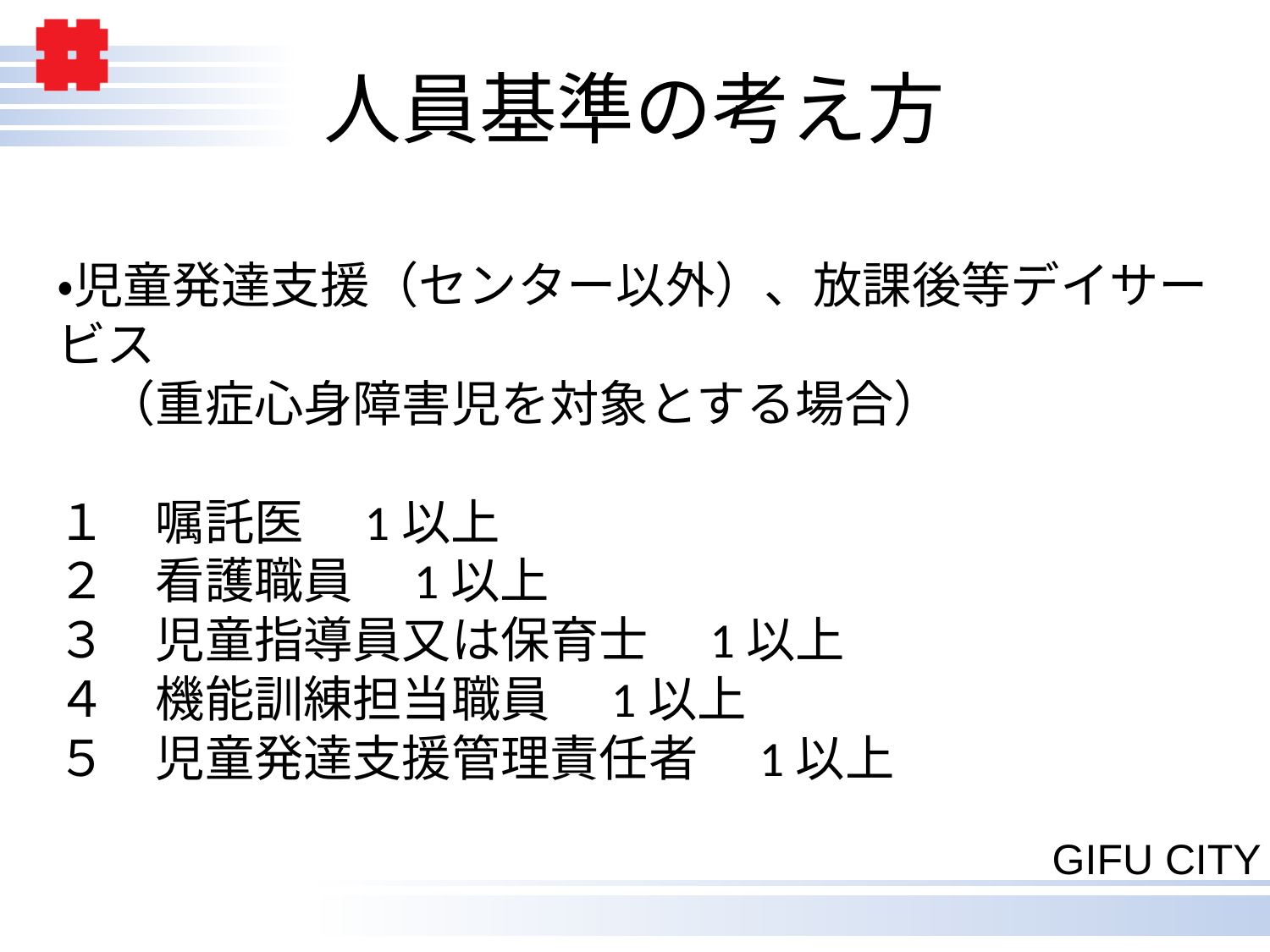

# 人員基準の考え方
・児童発達支援（センター以外）、放課後等デイサービス
　（重症心身障害児を対象とする場合）

１　嘱託医　1以上
２　看護職員　1以上
３　児童指導員又は保育士　1以上
４　機能訓練担当職員　1以上
５　児童発達支援管理責任者　1以上